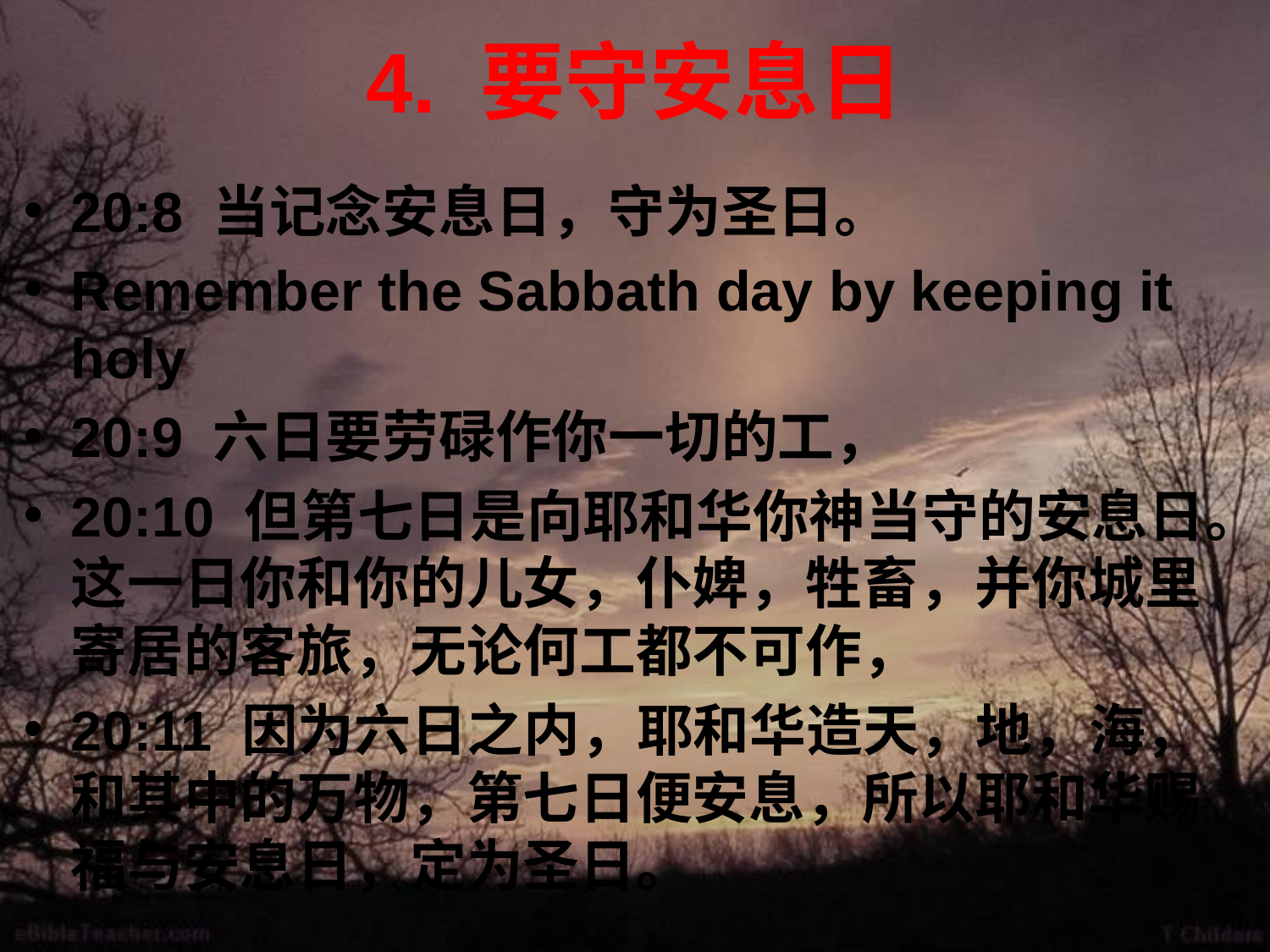

# 4. 要守安息日
20:8 当记念安息日，守为圣日。
Remember the Sabbath day by keeping it holy
20:9 六日要劳碌作你一切的工，
20:10 但第七日是向耶和华你神当守的安息日。这一日你和你的儿女，仆婢，牲畜，并你城里寄居的客旅，无论何工都不可作，
20:11 因为六日之内，耶和华造天，地，海，和其中的万物，第七日便安息，所以耶和华赐福与安息日，定为圣日。